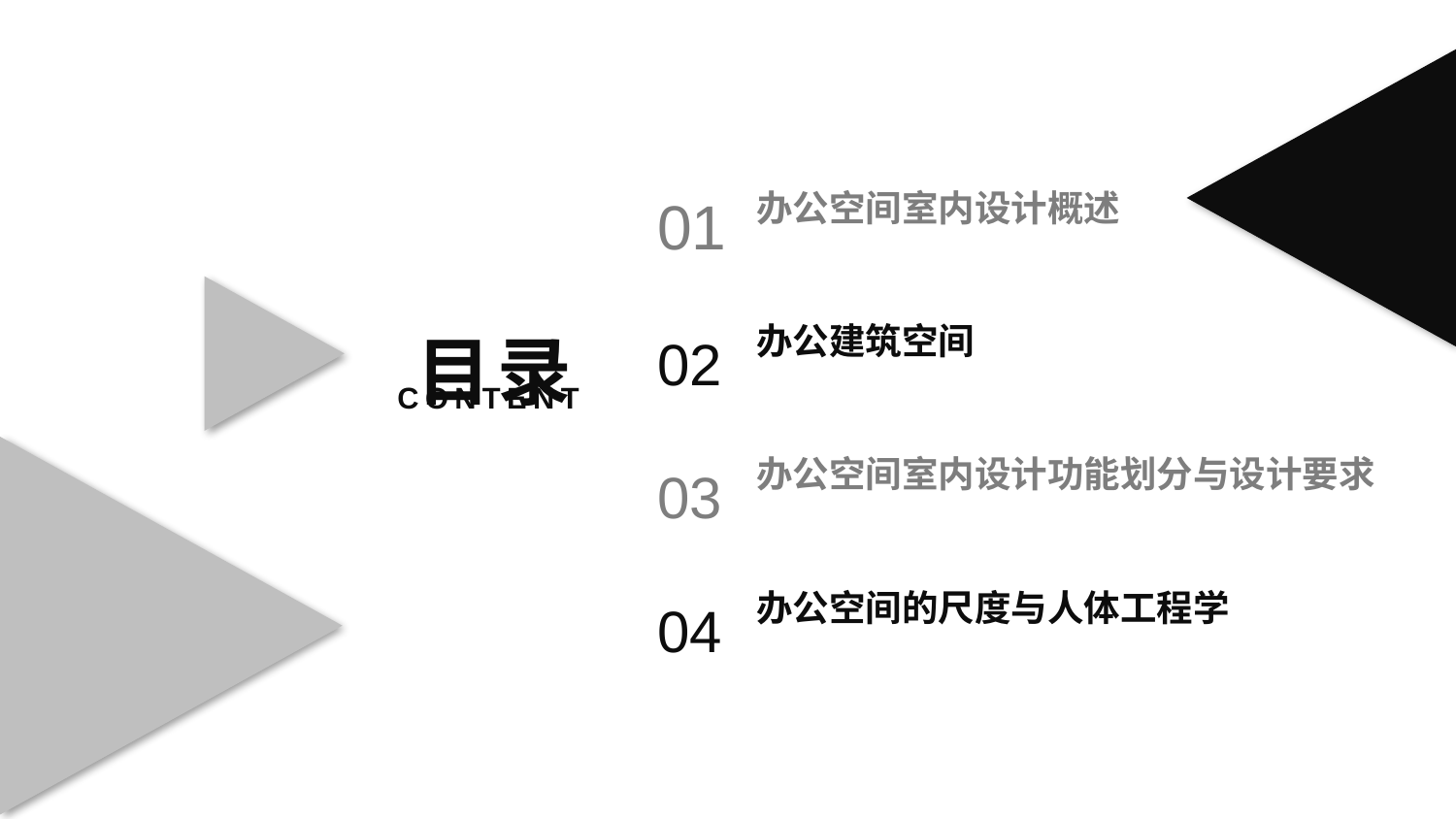

01
办公空间室内设计概述

目录
CONTENT
02
办公建筑空间

03
办公空间室内设计功能划分与设计要求

04
办公空间的尺度与人体工程学